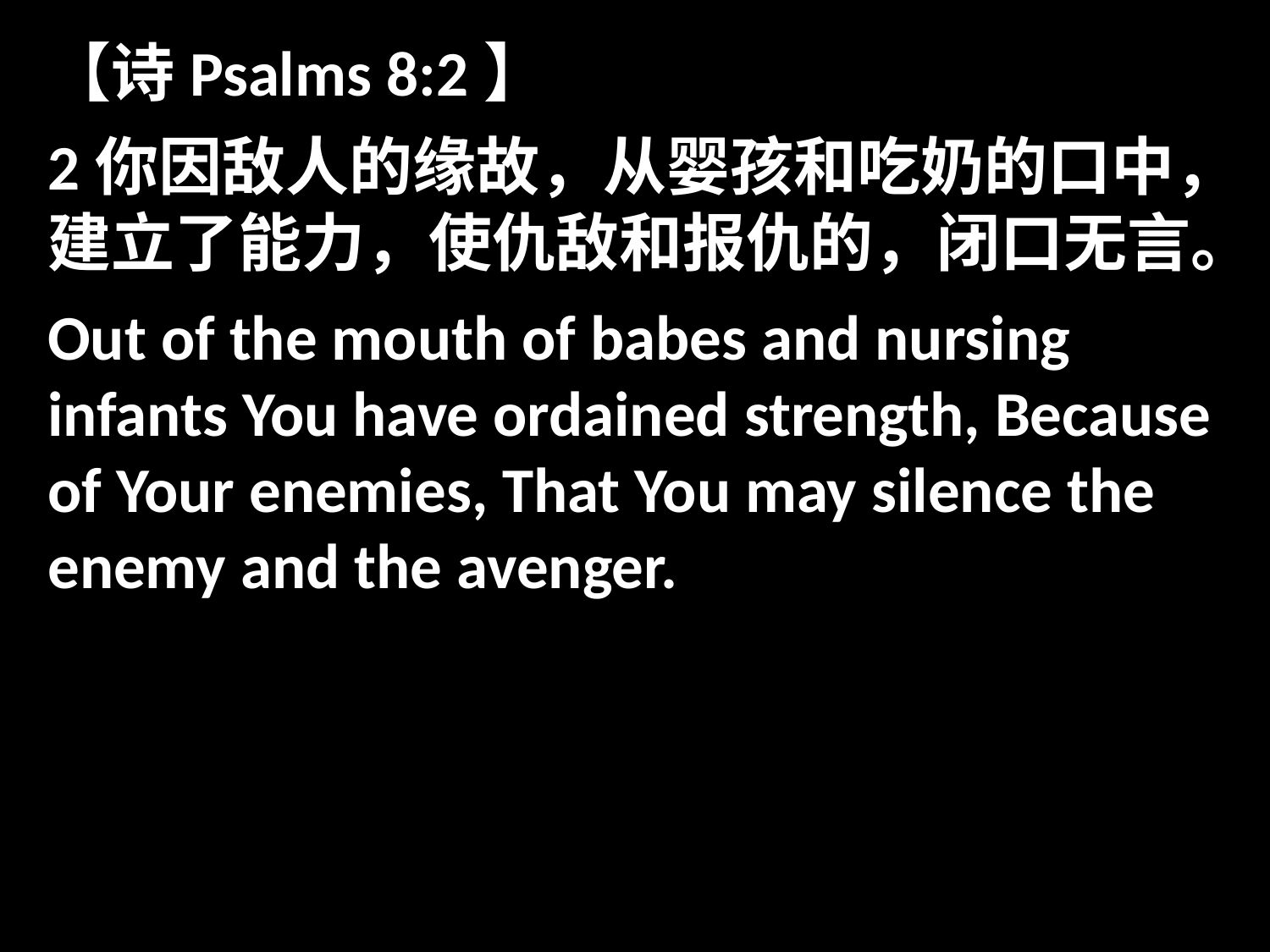

【诗Psalms 8:2】
2你因敌人的缘故，从婴孩和吃奶的口中，建立了能力，使仇敌和报仇的，闭口无言。
Out of the mouth of babes and nursing infants You have ordained strength, Because of Your enemies, That You may silence the enemy and the avenger.